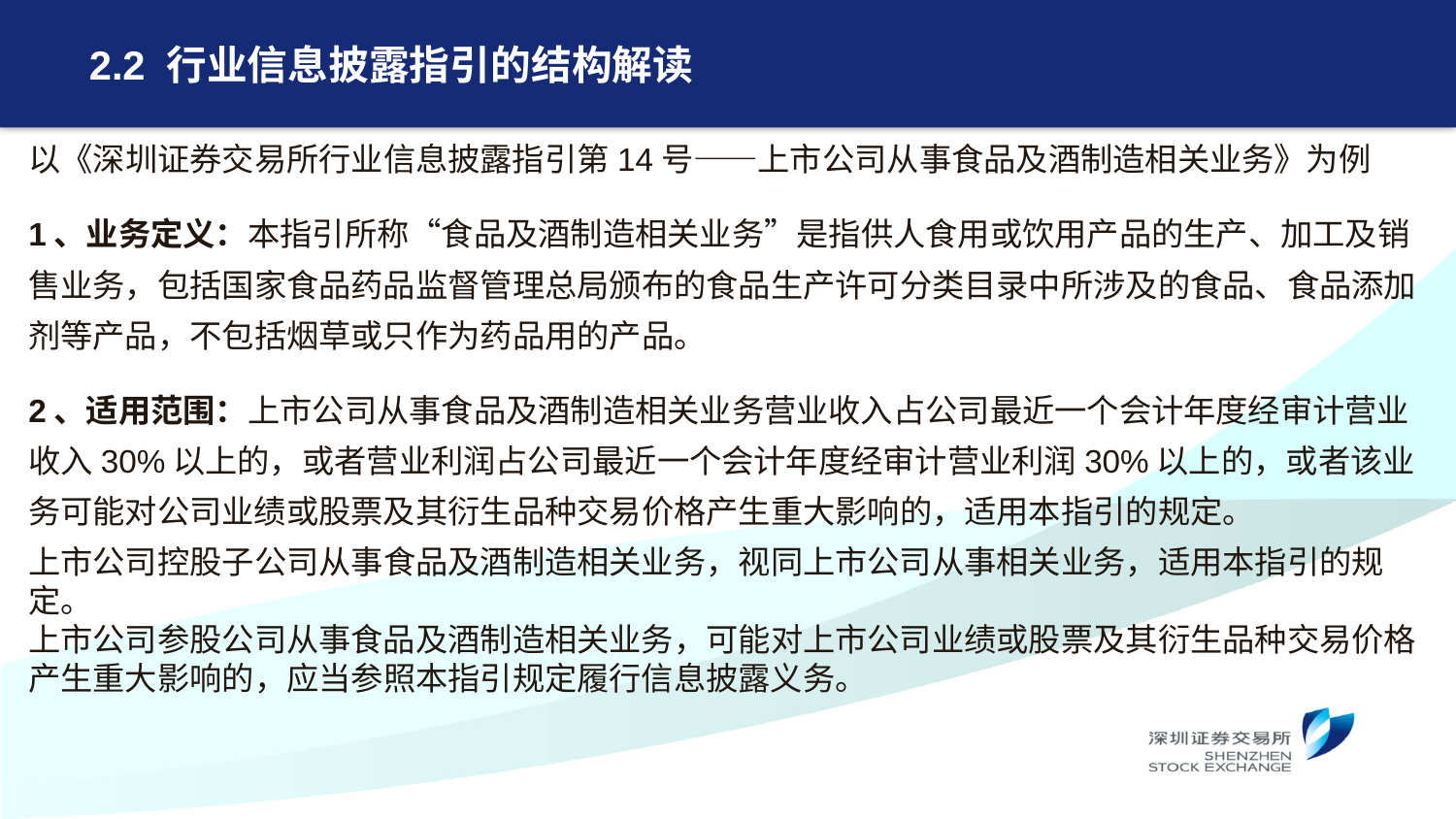

# 2.2 行业信息披露指引的结构解读
以《深圳证券交易所行业信息披露指引第14号——上市公司从事食品及酒制造相关业务》为例
1、业务定义：本指引所称“食品及酒制造相关业务”是指供人食用或饮用产品的生产、加工及销售业务，包括国家食品药品监督管理总局颁布的食品生产许可分类目录中所涉及的食品、食品添加剂等产品，不包括烟草或只作为药品用的产品。
2、适用范围：上市公司从事食品及酒制造相关业务营业收入占公司最近一个会计年度经审计营业收入30%以上的，或者营业利润占公司最近一个会计年度经审计营业利润30%以上的，或者该业务可能对公司业绩或股票及其衍生品种交易价格产生重大影响的，适用本指引的规定。
上市公司控股子公司从事食品及酒制造相关业务，视同上市公司从事相关业务，适用本指引的规定。
上市公司参股公司从事食品及酒制造相关业务，可能对上市公司业绩或股票及其衍生品种交易价格产生重大影响的，应当参照本指引规定履行信息披露义务。